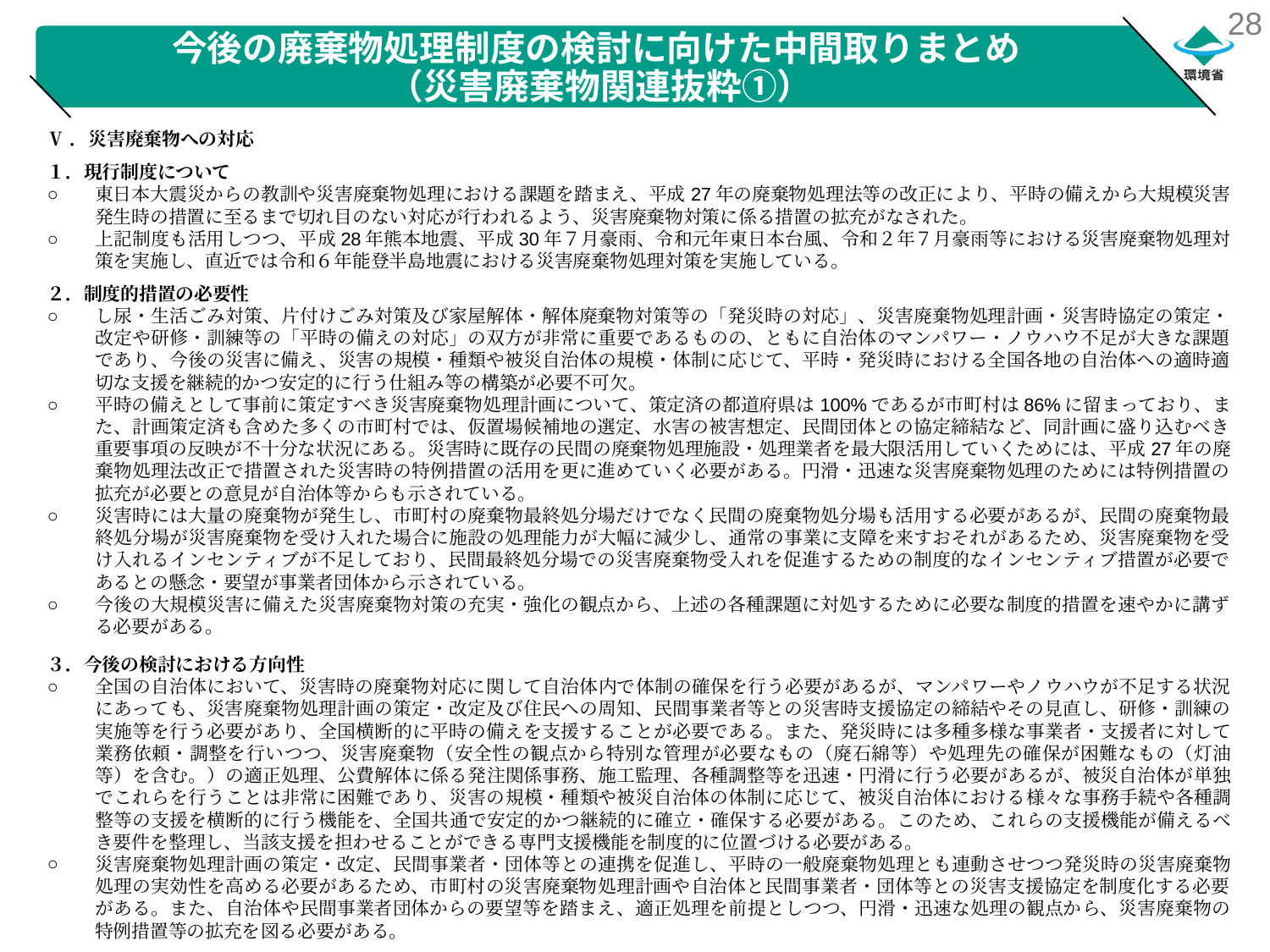

# 今後の廃棄物処理制度の検討に向けた中間取りまとめ （災害廃棄物関連抜粋①）
Ⅴ．災害廃棄物への対応
１．現行制度について
東日本大震災からの教訓や災害廃棄物処理における課題を踏まえ、平成27年の廃棄物処理法等の改正により、平時の備えから大規模災害発生時の措置に至るまで切れ目のない対応が行われるよう、災害廃棄物対策に係る措置の拡充がなされた。
上記制度も活用しつつ、平成28年熊本地震、平成30年７月豪雨、令和元年東日本台風、令和２年７月豪雨等における災害廃棄物処理対策を実施し、直近では令和６年能登半島地震における災害廃棄物処理対策を実施している。
２．制度的措置の必要性
し尿・生活ごみ対策、片付けごみ対策及び家屋解体・解体廃棄物対策等の「発災時の対応」、災害廃棄物処理計画・災害時協定の策定・改定や研修・訓練等の「平時の備えの対応」の双方が非常に重要であるものの、ともに自治体のマンパワー・ノウハウ不足が大きな課題であり、今後の災害に備え、災害の規模・種類や被災自治体の規模・体制に応じて、平時・発災時における全国各地の自治体への適時適切な支援を継続的かつ安定的に行う仕組み等の構築が必要不可欠。
平時の備えとして事前に策定すべき災害廃棄物処理計画について、策定済の都道府県は100%であるが市町村は86%に留まっており、また、計画策定済も含めた多くの市町村では、仮置場候補地の選定、水害の被害想定、民間団体との協定締結など、同計画に盛り込むべき重要事項の反映が不十分な状況にある。災害時に既存の民間の廃棄物処理施設・処理業者を最大限活用していくためには、平成27年の廃棄物処理法改正で措置された災害時の特例措置の活用を更に進めていく必要がある。円滑・迅速な災害廃棄物処理のためには特例措置の拡充が必要との意見が自治体等からも示されている。
災害時には大量の廃棄物が発生し、市町村の廃棄物最終処分場だけでなく民間の廃棄物処分場も活用する必要があるが、民間の廃棄物最終処分場が災害廃棄物を受け入れた場合に施設の処理能力が大幅に減少し、通常の事業に支障を来すおそれがあるため、災害廃棄物を受け入れるインセンティブが不足しており、民間最終処分場での災害廃棄物受入れを促進するための制度的なインセンティブ措置が必要であるとの懸念・要望が事業者団体から示されている。
今後の大規模災害に備えた災害廃棄物対策の充実・強化の観点から、上述の各種課題に対処するために必要な制度的措置を速やかに講ずる必要がある。
３．今後の検討における方向性
全国の自治体において、災害時の廃棄物対応に関して自治体内で体制の確保を行う必要があるが、マンパワーやノウハウが不足する状況にあっても、災害廃棄物処理計画の策定・改定及び住民への周知、民間事業者等との災害時支援協定の締結やその見直し、研修・訓練の実施等を行う必要があり、全国横断的に平時の備えを支援することが必要である。また、発災時には多種多様な事業者・支援者に対して業務依頼・調整を行いつつ、災害廃棄物（安全性の観点から特別な管理が必要なもの（廃石綿等）や処理先の確保が困難なもの（灯油等）を含む。）の適正処理、公費解体に係る発注関係事務、施工監理、各種調整等を迅速・円滑に行う必要があるが、被災自治体が単独でこれらを行うことは非常に困難であり、災害の規模・種類や被災自治体の体制に応じて、被災自治体における様々な事務手続や各種調整等の支援を横断的に行う機能を、全国共通で安定的かつ継続的に確立・確保する必要がある。このため、これらの支援機能が備えるべき要件を整理し、当該支援を担わせることができる専門支援機能を制度的に位置づける必要がある。
災害廃棄物処理計画の策定・改定、民間事業者・団体等との連携を促進し、平時の一般廃棄物処理とも連動させつつ発災時の災害廃棄物処理の実効性を高める必要があるため、市町村の災害廃棄物処理計画や自治体と民間事業者・団体等との災害支援協定を制度化する必要がある。また、自治体や民間事業者団体からの要望等を踏まえ、適正処理を前提としつつ、円滑・迅速な処理の観点から、災害廃棄物の特例措置等の拡充を図る必要がある。